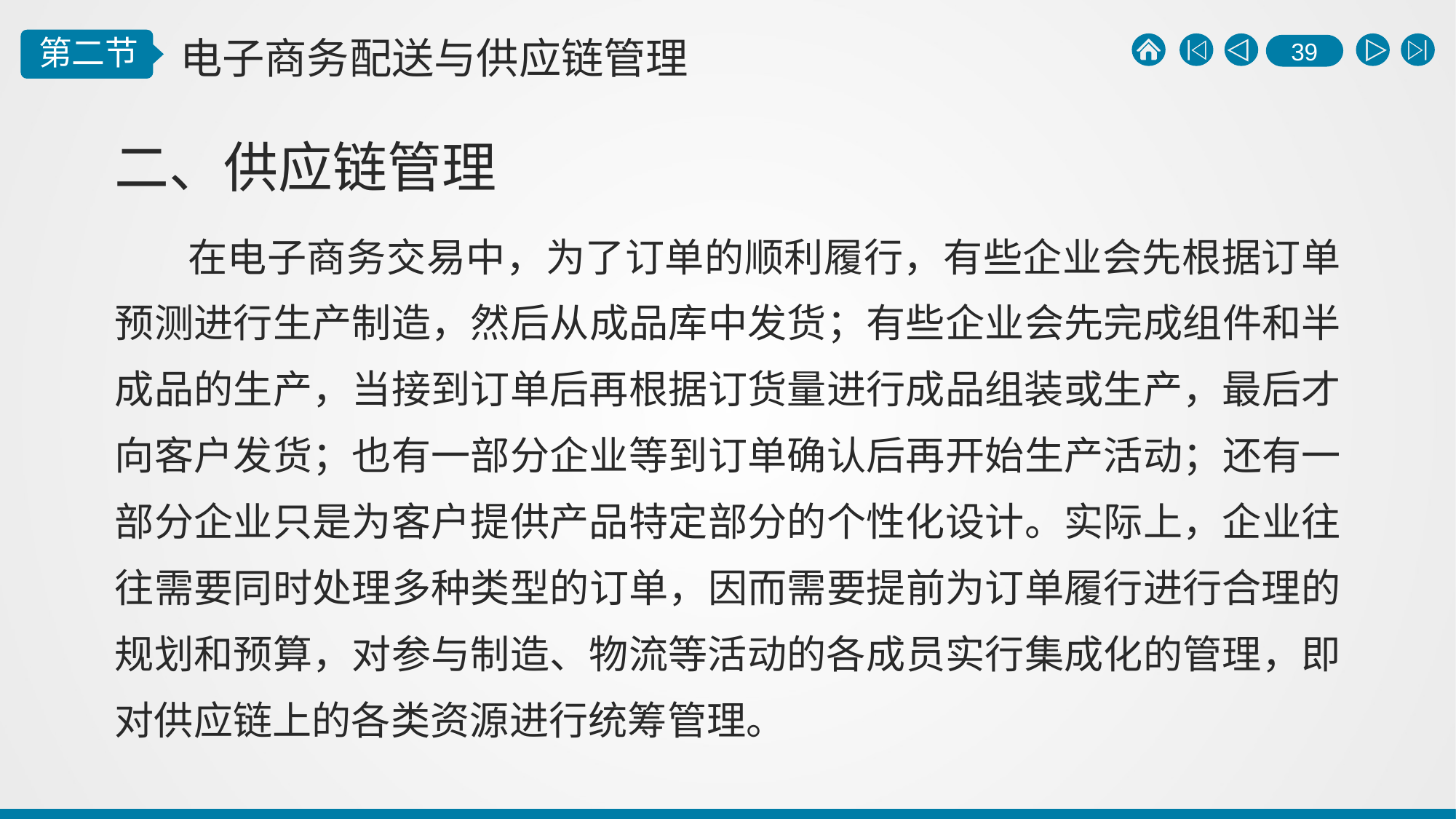

二、供应链管理
在电子商务交易中，为了订单的顺利履行，有些企业会先根据订单预测进行生产制造，然后从成品库中发货；有些企业会先完成组件和半成品的生产，当接到订单后再根据订货量进行成品组装或生产，最后才向客户发货；也有一部分企业等到订单确认后再开始生产活动；还有一部分企业只是为客户提供产品特定部分的个性化设计。实际上，企业往往需要同时处理多种类型的订单，因而需要提前为订单履行进行合理的规划和预算，对参与制造、物流等活动的各成员实行集成化的管理，即对供应链上的各类资源进行统筹管理。